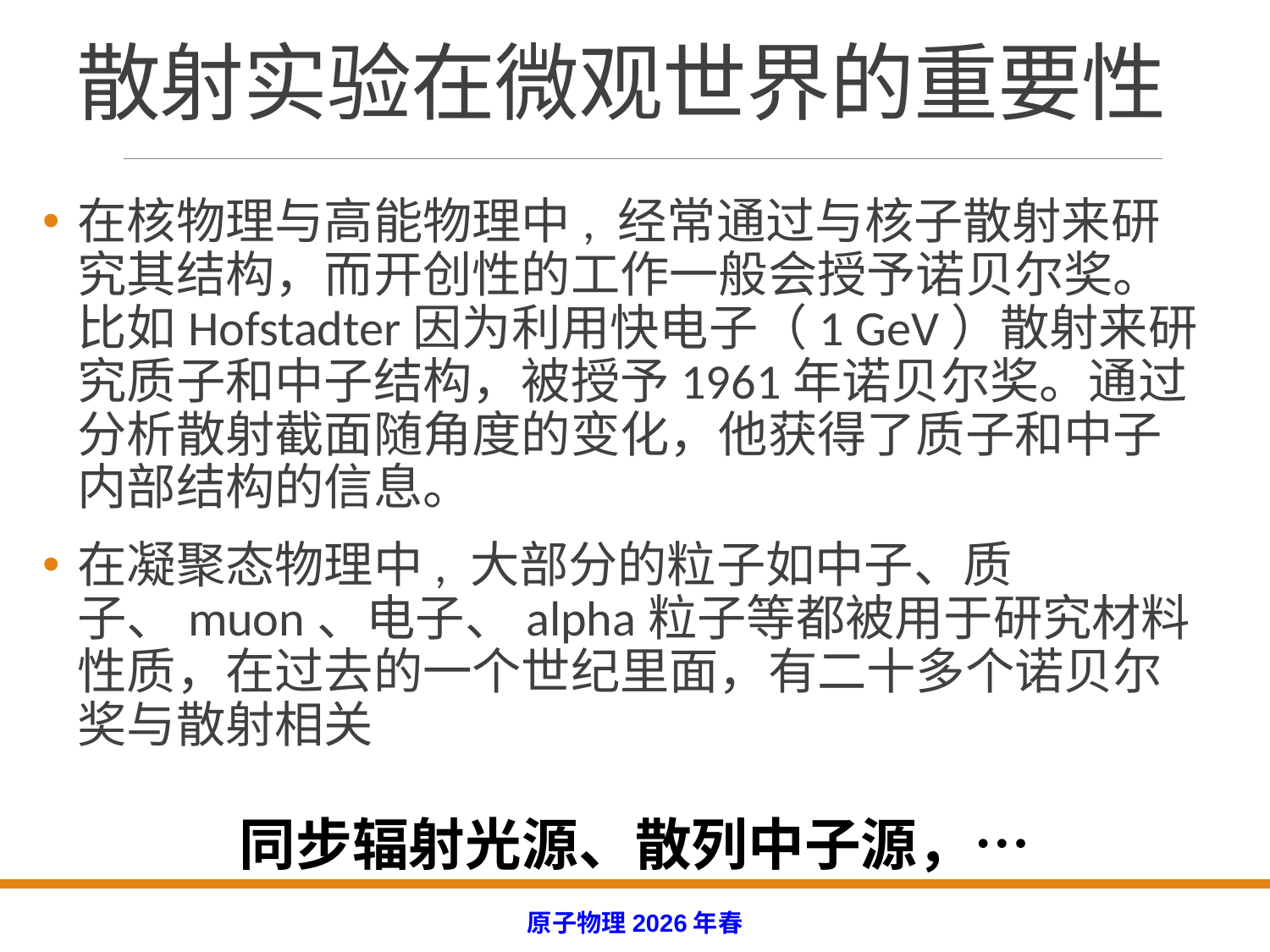

# 散射实验在微观世界的重要性
在核物理与高能物理中, 经常通过与核子散射来研究其结构，而开创性的工作一般会授予诺贝尔奖。比如Hofstadter因为利用快电子（1 GeV）散射来研究质子和中子结构，被授予1961年诺贝尔奖。通过分析散射截面随角度的变化，他获得了质子和中子内部结构的信息。
在凝聚态物理中, 大部分的粒子如中子、质子、muon、电子、alpha粒子等都被用于研究材料性质，在过去的一个世纪里面，有二十多个诺贝尔奖与散射相关
同步辐射光源、散列中子源，…
原子物理2026年春
81